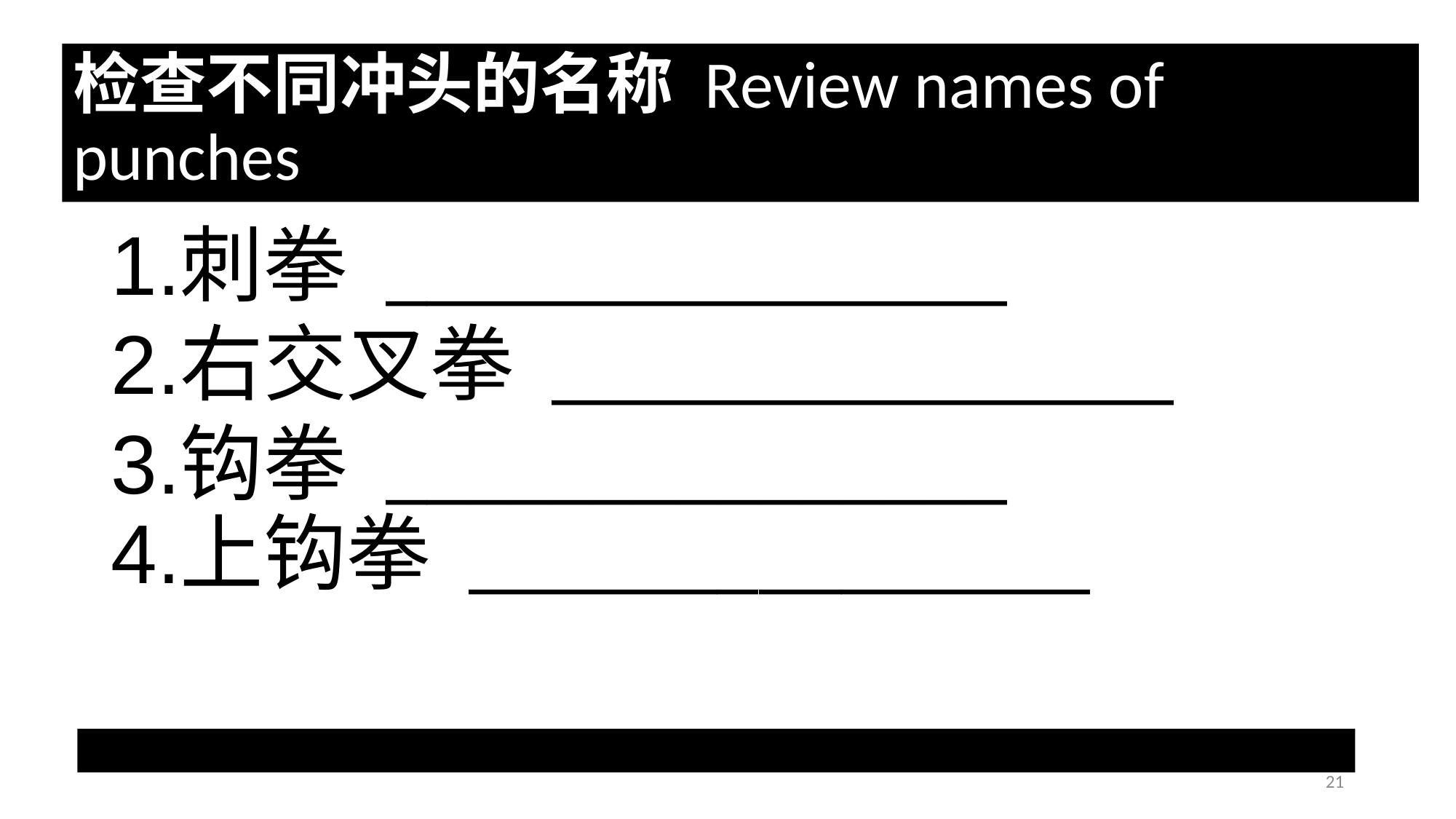

# 检查不同冲头的名称 Review names of punches
刺拳 _______________
右交叉拳 _______________
钩拳 _______________
上钩拳 _______________
1. Jab 2. Right cross 3. Hook 4. Uppercut
21